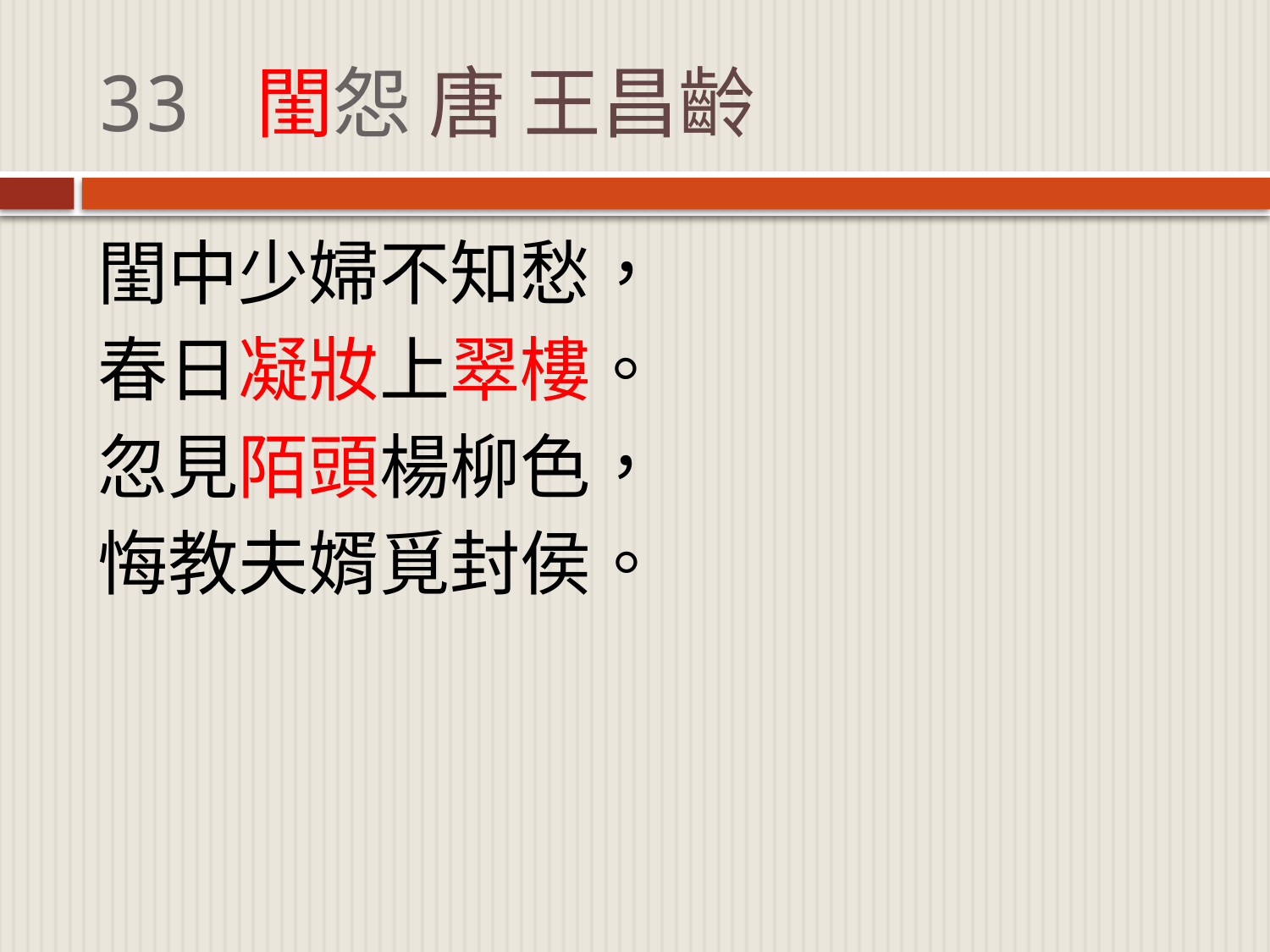

# 33 閨怨 唐 王昌齡
閨中少婦不知愁，
春日凝妝上翠樓。
忽見陌頭楊柳色，
悔教夫婿覓封侯。